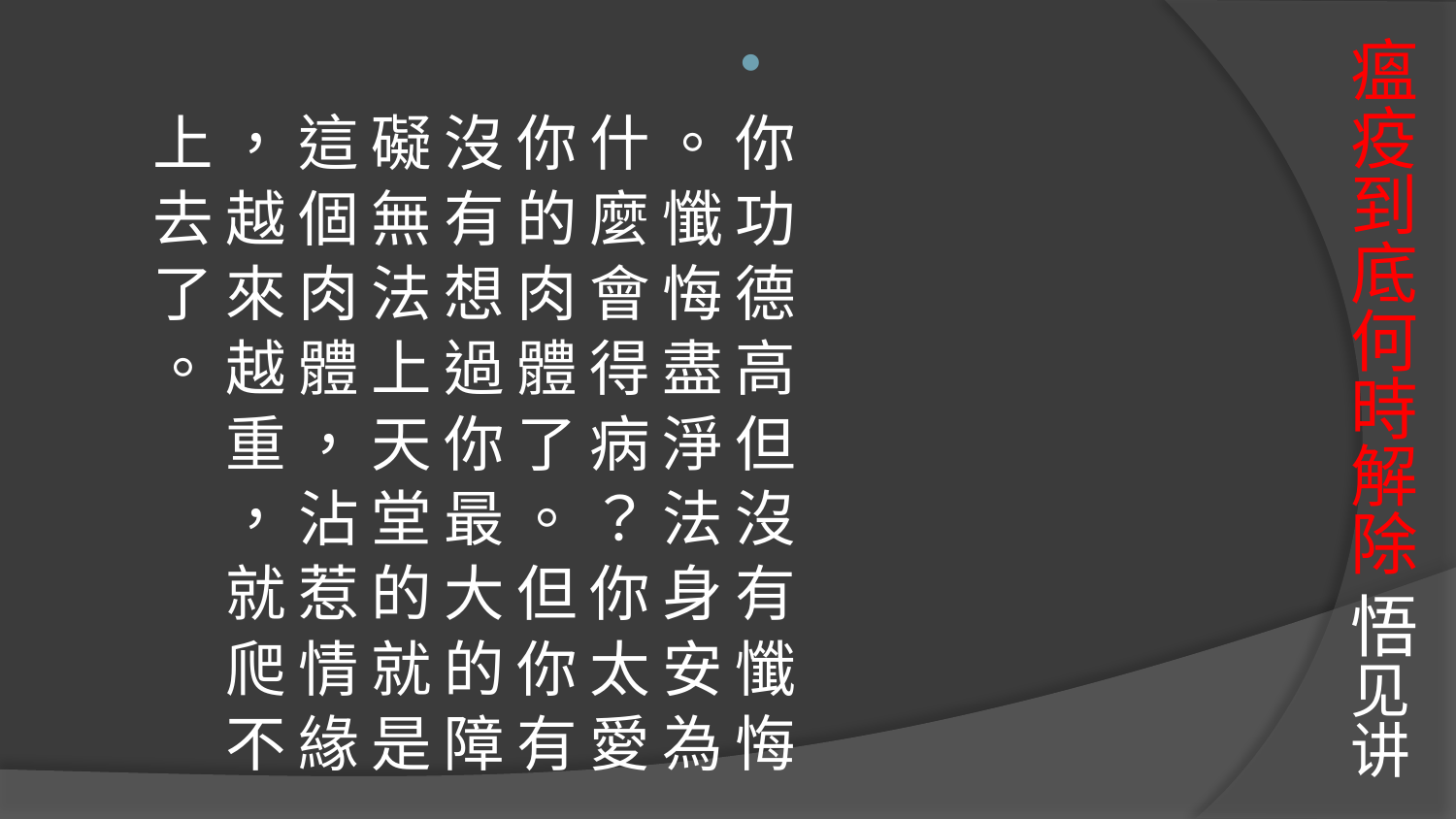

# 瘟疫到底何時解除 悟见讲
你 功 德 高 但 沒 有 懺 悔 。 懺 悔 盡 淨 法 身 安 為 什 麼 會 得 病 ？ 你 太 愛 你 的 肉 體 了 。 但 你 有 沒 有 想 過 你 最 大 的 障 礙 無 法 上 天 堂 的 就 是 這 個 肉 體 ， 沾 惹 情 緣 ， 越 來 越 重 ， 就 爬 不 上 去 了 。